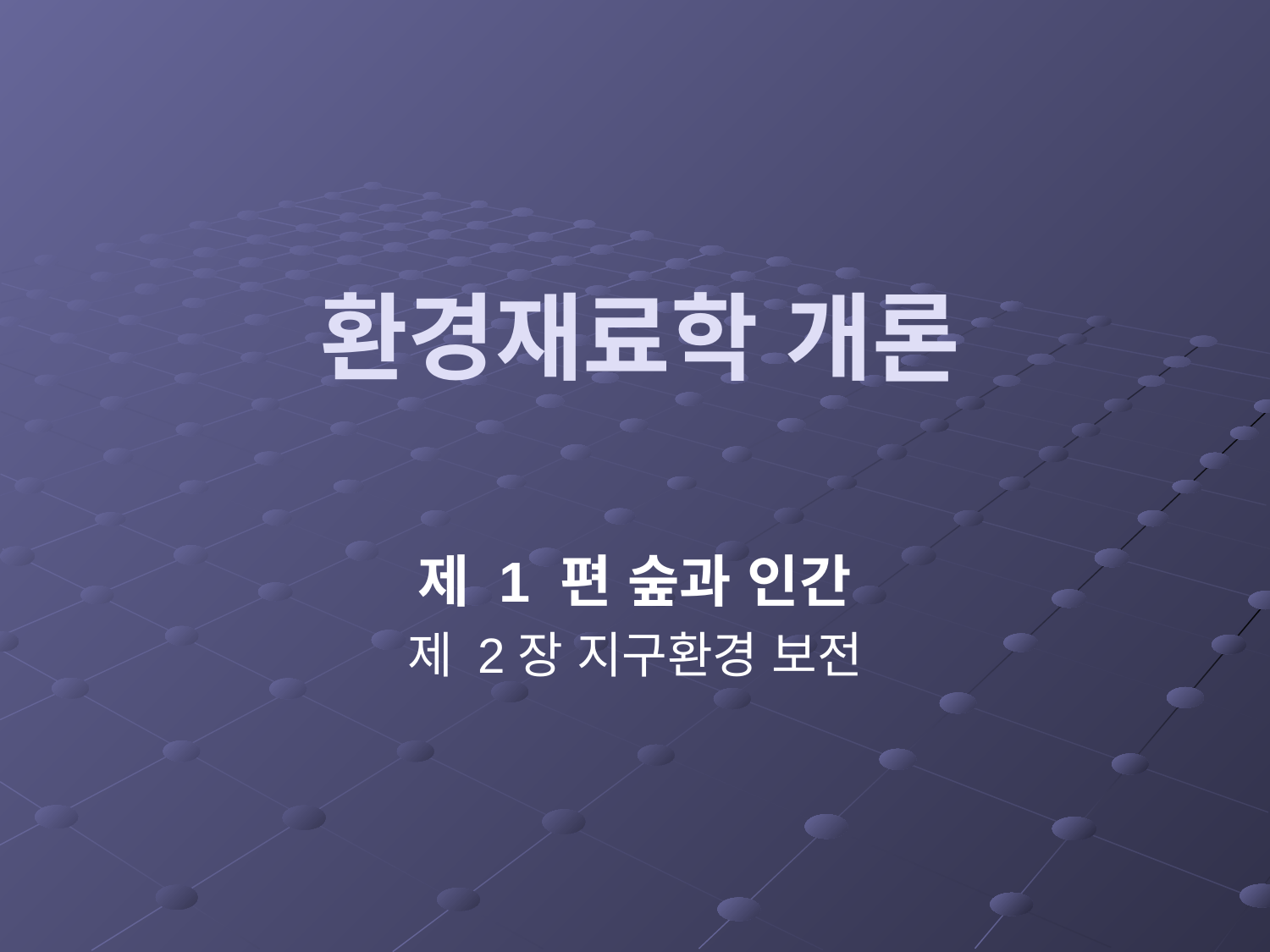

# 환경재료학 개론
제 1 편 숲과 인간
제 2장 지구환경 보전